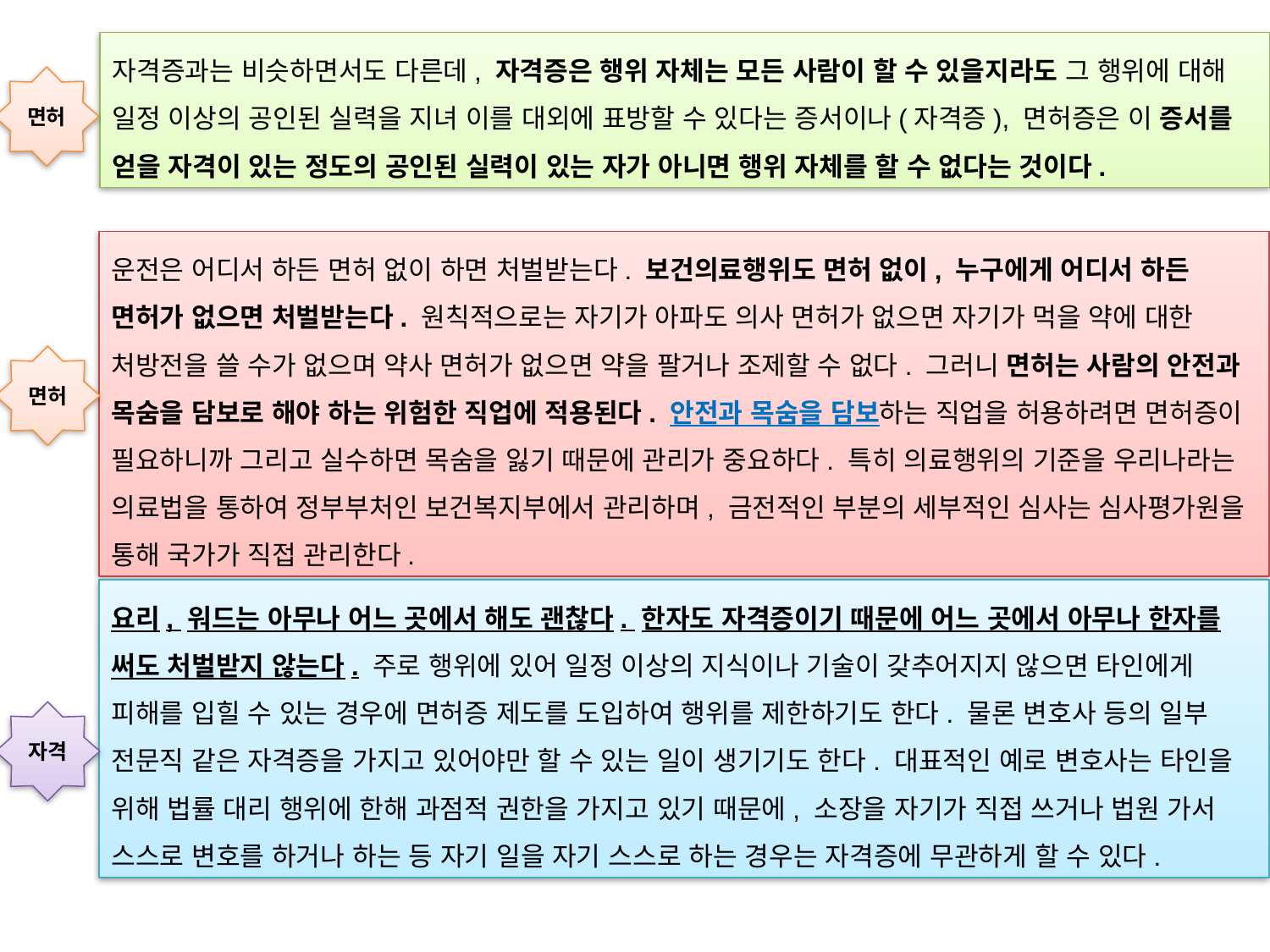

자격증과는 비슷하면서도 다른데, 자격증은 행위 자체는 모든 사람이 할 수 있을지라도 그 행위에 대해 일정 이상의 공인된 실력을 지녀 이를 대외에 표방할 수 있다는 증서이나(자격증), 면허증은 이 증서를 얻을 자격이 있는 정도의 공인된 실력이 있는 자가 아니면 행위 자체를 할 수 없다는 것이다.
운전은 어디서 하든 면허 없이 하면 처벌받는다. 보건의료행위도 면허 없이, 누구에게 어디서 하든 면허가 없으면 처벌받는다. 원칙적으로는 자기가 아파도 의사 면허가 없으면 자기가 먹을 약에 대한 처방전을 쓸 수가 없으며 약사 면허가 없으면 약을 팔거나 조제할 수 없다. 그러니 면허는 사람의 안전과 목숨을 담보로 해야 하는 위험한 직업에 적용된다. 안전과 목숨을 담보하는 직업을 허용하려면 면허증이 필요하니까 그리고 실수하면 목숨을 잃기 때문에 관리가 중요하다. 특히 의료행위의 기준을 우리나라는 의료법을 통하여 정부부처인 보건복지부에서 관리하며, 금전적인 부분의 세부적인 심사는 심사평가원을 통해 국가가 직접 관리한다.
요리, 워드는 아무나 어느 곳에서 해도 괜찮다. 한자도 자격증이기 때문에 어느 곳에서 아무나 한자를 써도 처벌받지 않는다. 주로 행위에 있어 일정 이상의 지식이나 기술이 갖추어지지 않으면 타인에게 피해를 입힐 수 있는 경우에 면허증 제도를 도입하여 행위를 제한하기도 한다. 물론 변호사 등의 일부 전문직 같은 자격증을 가지고 있어야만 할 수 있는 일이 생기기도 한다. 대표적인 예로 변호사는 타인을 위해 법률 대리 행위에 한해 과점적 권한을 가지고 있기 때문에, 소장을 자기가 직접 쓰거나 법원 가서 스스로 변호를 하거나 하는 등 자기 일을 자기 스스로 하는 경우는 자격증에 무관하게 할 수 있다.
면허
면허
자격